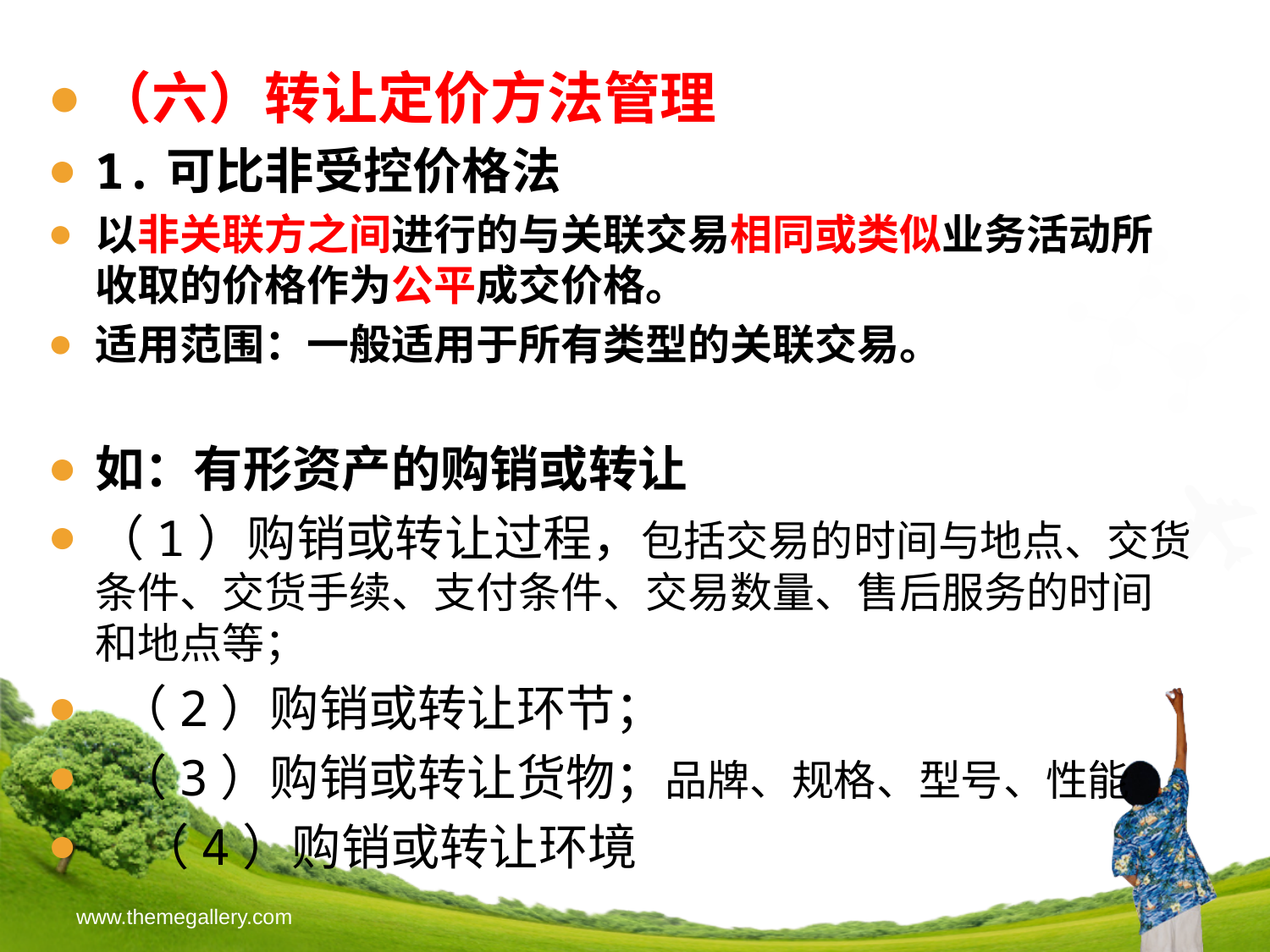

（六）转让定价方法管理
1.可比非受控价格法
以非关联方之间进行的与关联交易相同或类似业务活动所收取的价格作为公平成交价格。
适用范围：一般适用于所有类型的关联交易。

如：有形资产的购销或转让
（1）购销或转让过程，包括交易的时间与地点、交货条件、交货手续、支付条件、交易数量、售后服务的时间和地点等；
 （2）购销或转让环节；
 （3）购销或转让货物；品牌、规格、型号、性能
   （4）购销或转让环境
www.themegallery.com